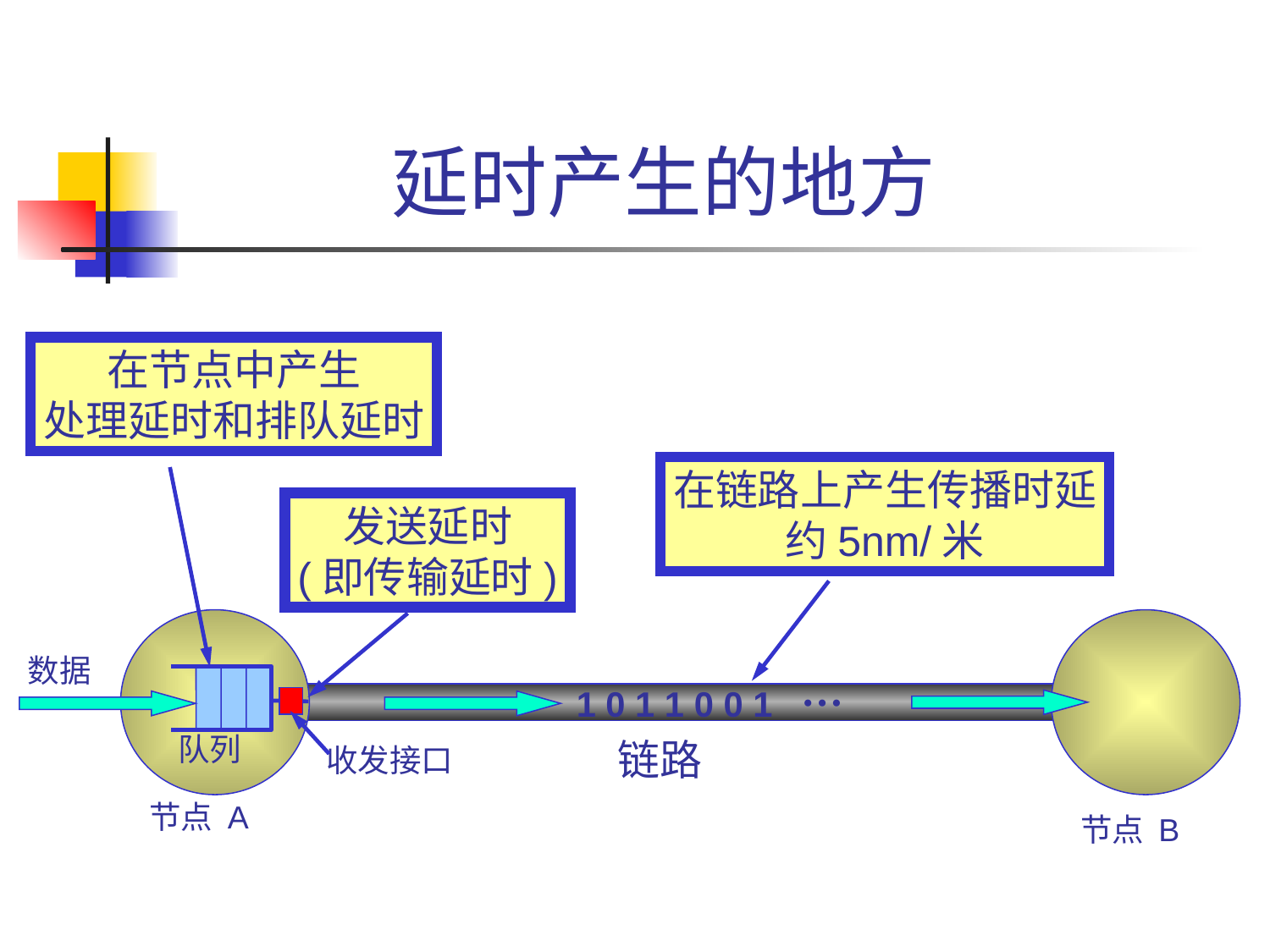

# 延时产生的地方
在节点中产生
处理延时和排队延时

在链路上产生传播时延
约5nm/米

发送延时
(即传输延时)

数据
…

1 0 1 1 0 0 1

队列
链路
收发接口
节点 A
节点 B